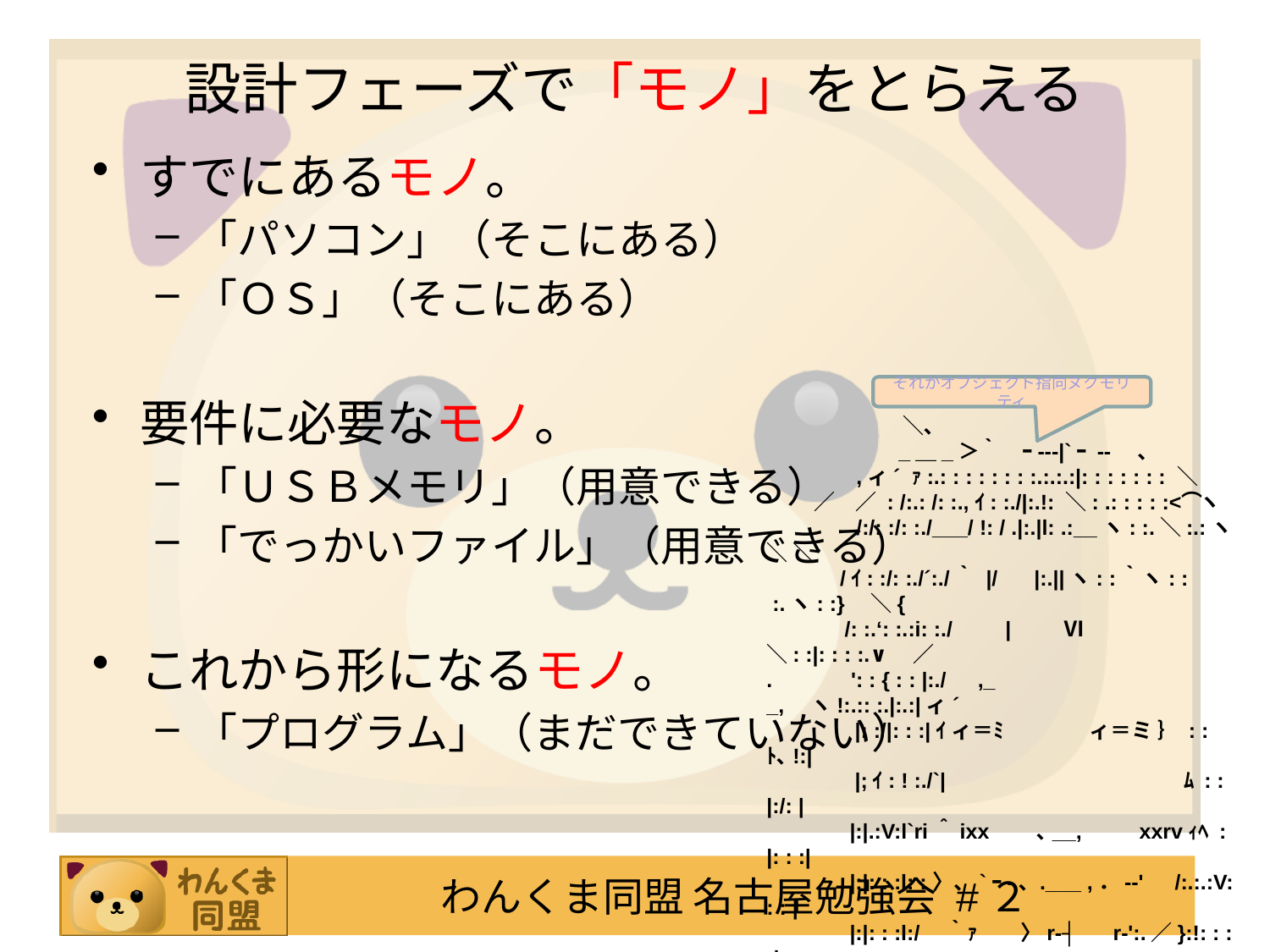

# 設計フェーズで「モノ」をとらえる
すでにあるモノ。
「パソコン」（そこにある）
「ＯＳ」（そこにある）

要件に必要なモノ。
「ＵＳＢメモリ」（用意できる）
「でっかいファイル」（用意できる）

これから形になるモノ。
「プログラム」（まだできていない）

それがオブジェクト指向ヌクモリティ
　　　　　 　 ＼､
　　　　　　_＿_＞｀　ｰ---|`ｰ --　、
　　　　,ィ´ ｧ:.: : : : : : : :.:.:.:|: : : : : : : ＼
　　 ／　／ : /:.: /: :.,ｲ: :./|:.!: ＼: .: : : : :<⌒ヽ
　　　　/:/: :/: :./___/ !: / .|:.|l: .:__ヽ: :.＼:.:ヽ＼ ＼
　　　 /ｲ: :/: :./´:./｀ |/　 |:.||ヽ: :｀ヽ: : :.ヽ: :}　＼{
　　 　 /: :.‘: :.:i: :./　　|　　 Ⅵ　 ＼: :|: : : :.∨　／
.　　 　': : { : : |:./　,_ 　　 　　　 _,　ヽ!:.:: :.|:.:|ィ´
  　　　 |: :/|: : :|ｲ ィ＝ﾐ　　　　ィ＝ミ ｝ : : ﾄ､!:|
  　　　 |;ｲ: ! :./`|　　　　　　　　　　　ﾑ : : |:/: |
　 　 　 |:|.:V:l`ri＾ixx　　､__,　　 xxrvｨﾍ : |: : :|
　 　 　 |:|: : :l: :〉、`ｰ-､ .___ ,．-‐'　/:.:.:V: : : |
　 　 　 |:|: : :l:/　｀ｧ　　〉r‐┤　 r‐':.／}:!: : : :|
　 　 　 |:|: : :l{.　 / 　 /:.:l ./| 　 |: :/　 |:l:.:. :.:.|
　 　 　 |:|: : :l|　/ 　 ∧:.:|/:.ｌ　　|:/　　.!:l: : :.:.|